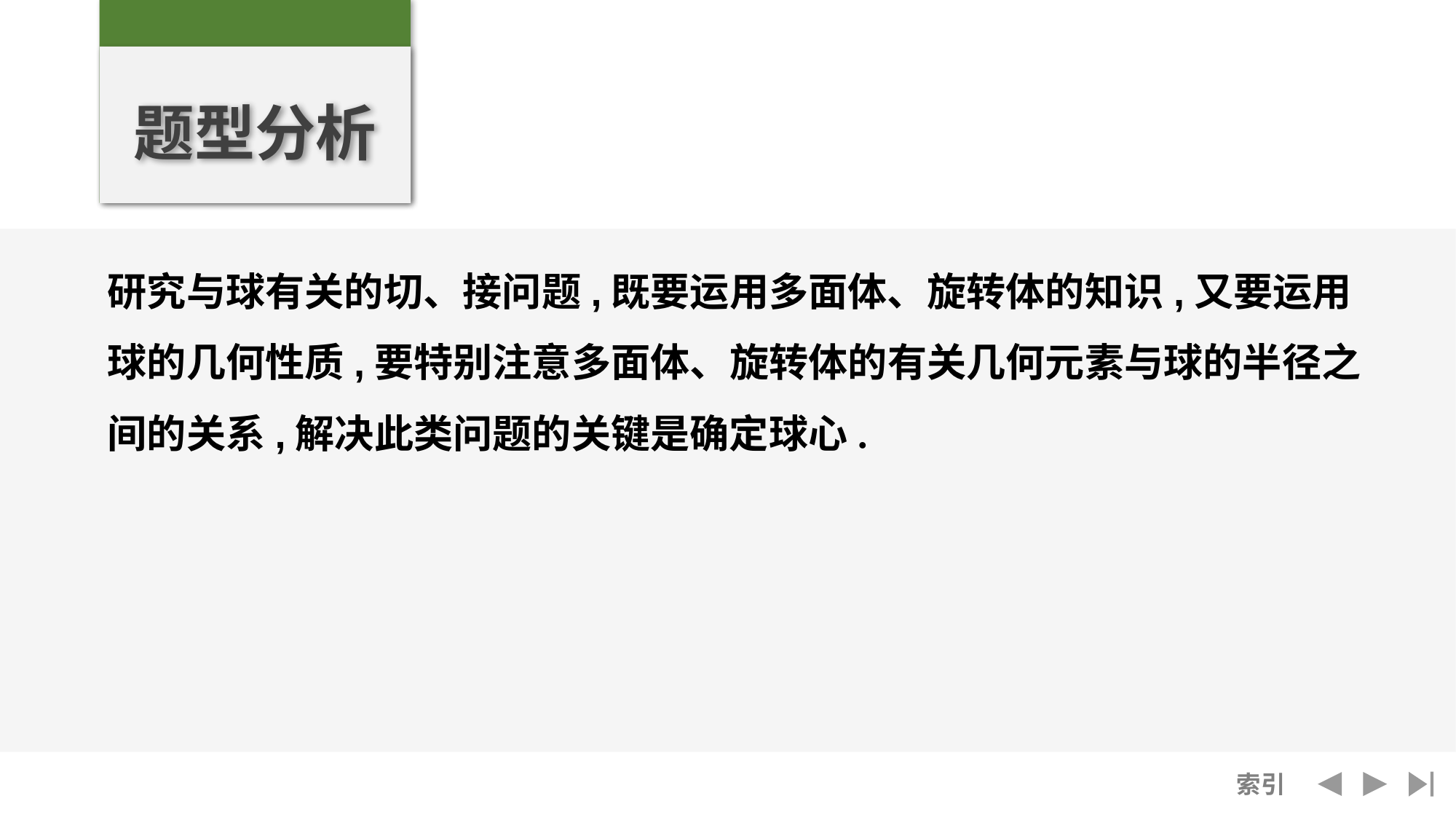

研究与球有关的切、接问题,既要运用多面体、旋转体的知识,又要运用球的几何性质,要特别注意多面体、旋转体的有关几何元素与球的半径之间的关系,解决此类问题的关键是确定球心.